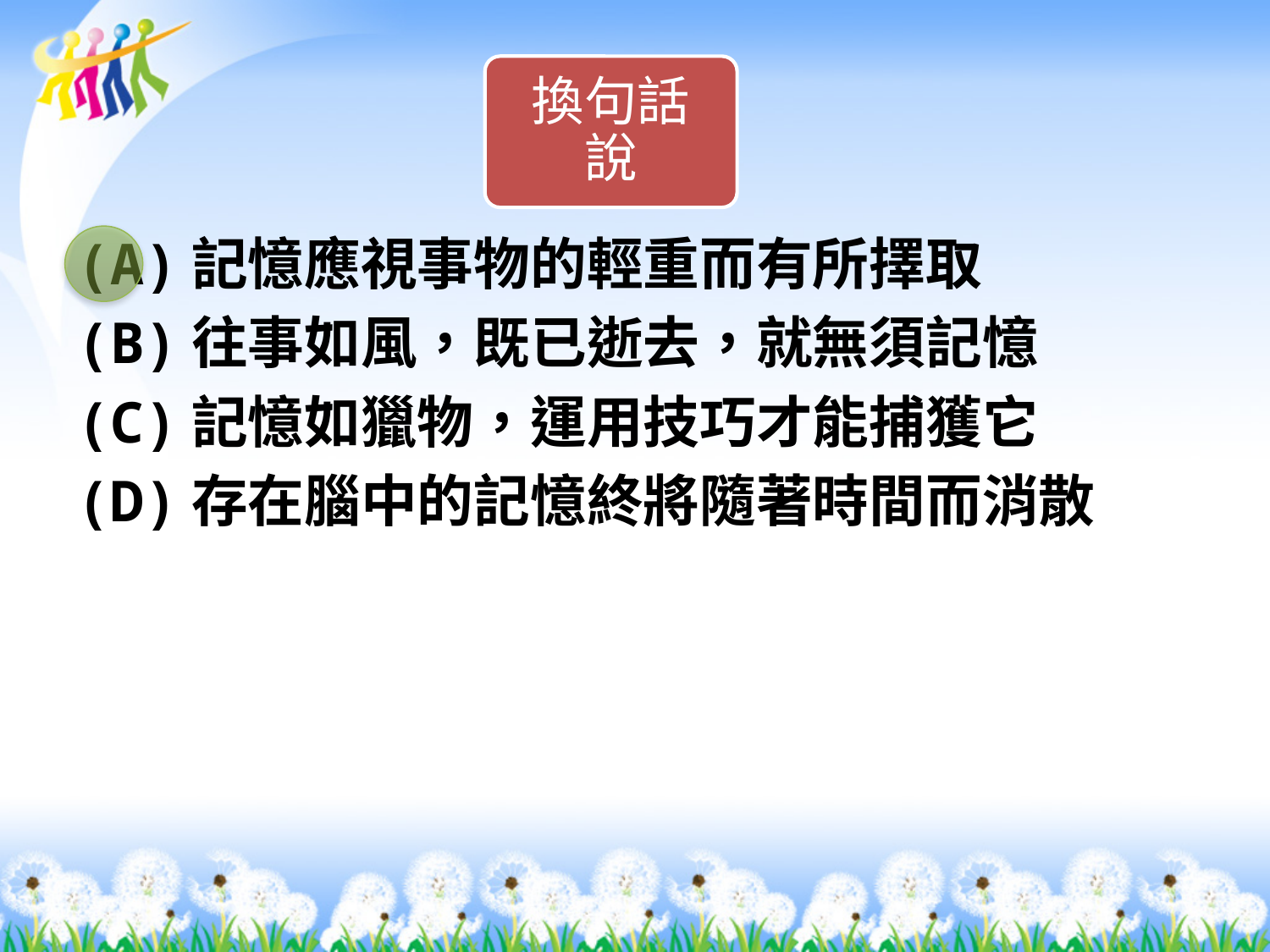

#

換句話說
(A)記憶應視事物的輕重而有所擇取
(B)往事如風，既已逝去，就無須記憶
(C)記憶如獵物，運用技巧才能捕獲它
(D)存在腦中的記憶終將隨著時間而消散